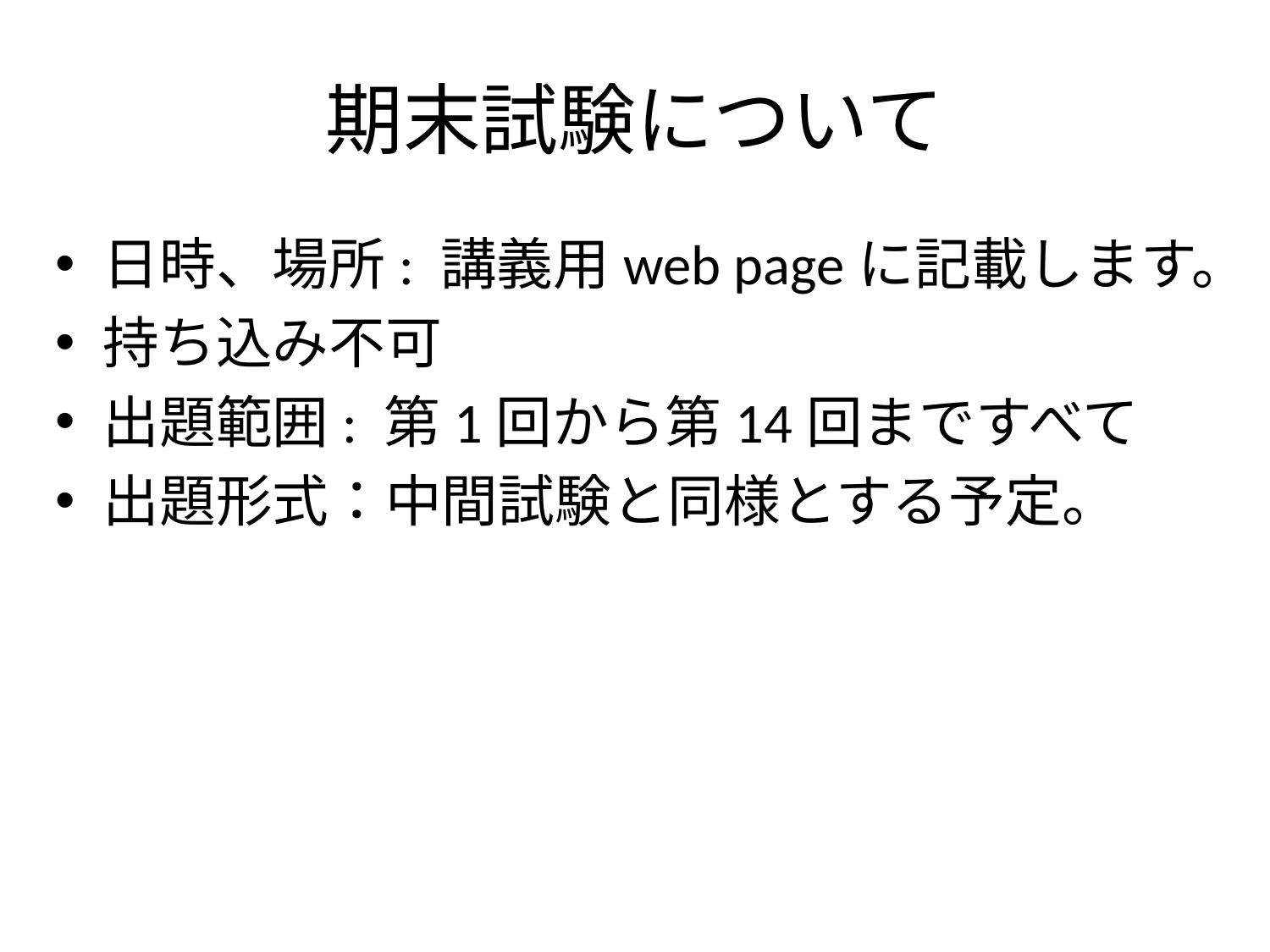

# 期末試験について
日時、場所: 講義用web pageに記載します。
持ち込み不可
出題範囲: 第1回から第14回まですべて
出題形式：中間試験と同様とする予定。